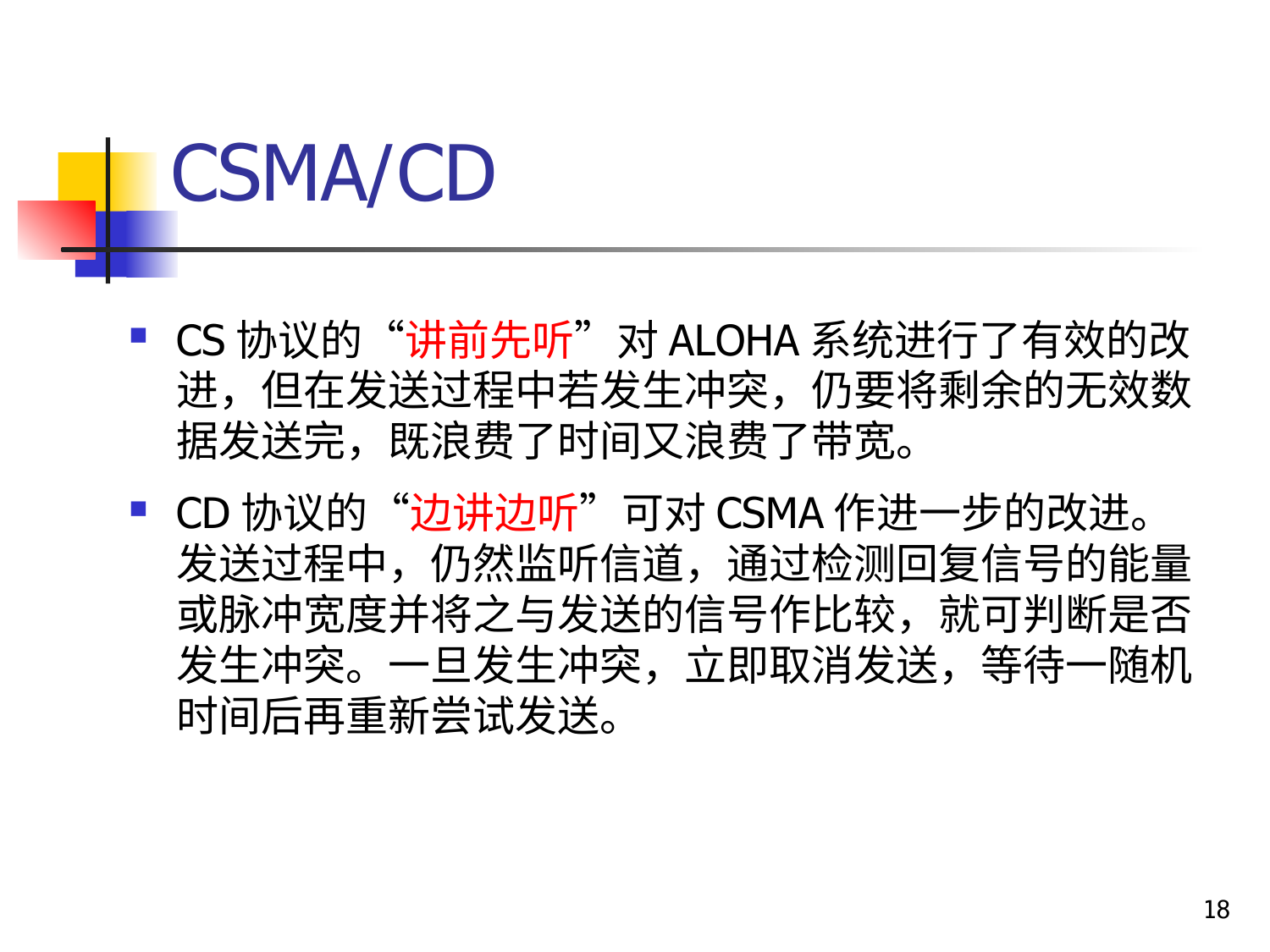

# CSMA/CD
CS协议的“讲前先听”对ALOHA系统进行了有效的改进，但在发送过程中若发生冲突，仍要将剩余的无效数据发送完，既浪费了时间又浪费了带宽。
CD协议的“边讲边听”可对CSMA作进一步的改进。发送过程中，仍然监听信道，通过检测回复信号的能量或脉冲宽度并将之与发送的信号作比较，就可判断是否发生冲突。一旦发生冲突，立即取消发送，等待一随机时间后再重新尝试发送。
18